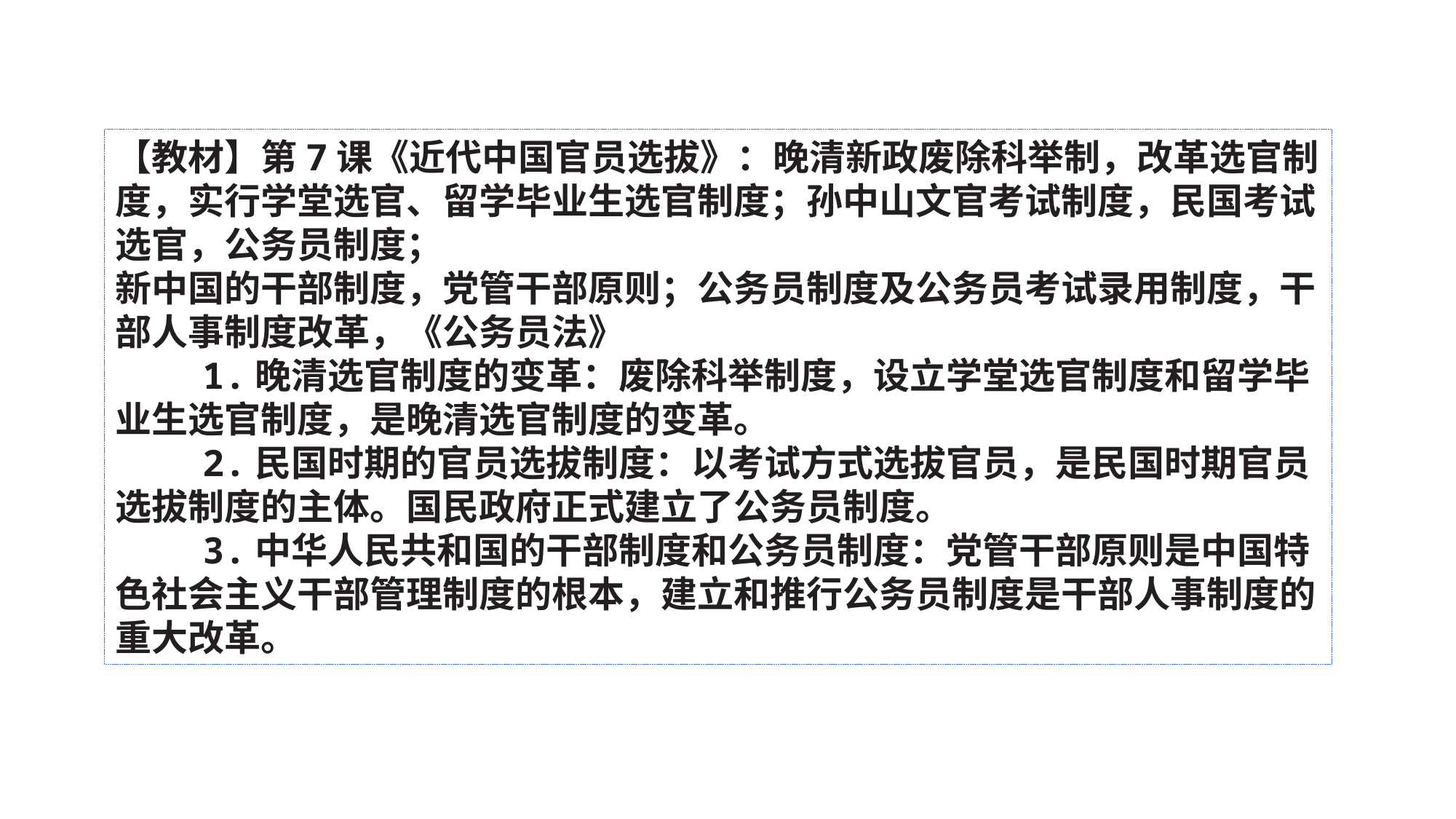

【教材】第7课《近代中国官员选拔》：晚清新政废除科举制，改革选官制度，实行学堂选官、留学毕业生选官制度；孙中山文官考试制度，民国考试选官，公务员制度；
新中国的干部制度，党管干部原则；公务员制度及公务员考试录用制度，干部人事制度改革，《公务员法》
    1.晚清选官制度的变革：废除科举制度，设立学堂选官制度和留学毕业生选官制度，是晚清选官制度的变革。
    2.民国时期的官员选拔制度：以考试方式选拔官员，是民国时期官员选拔制度的主体。国民政府正式建立了公务员制度。
    3.中华人民共和国的干部制度和公务员制度：党管干部原则是中国特色社会主义干部管理制度的根本，建立和推行公务员制度是干部人事制度的重大改革。